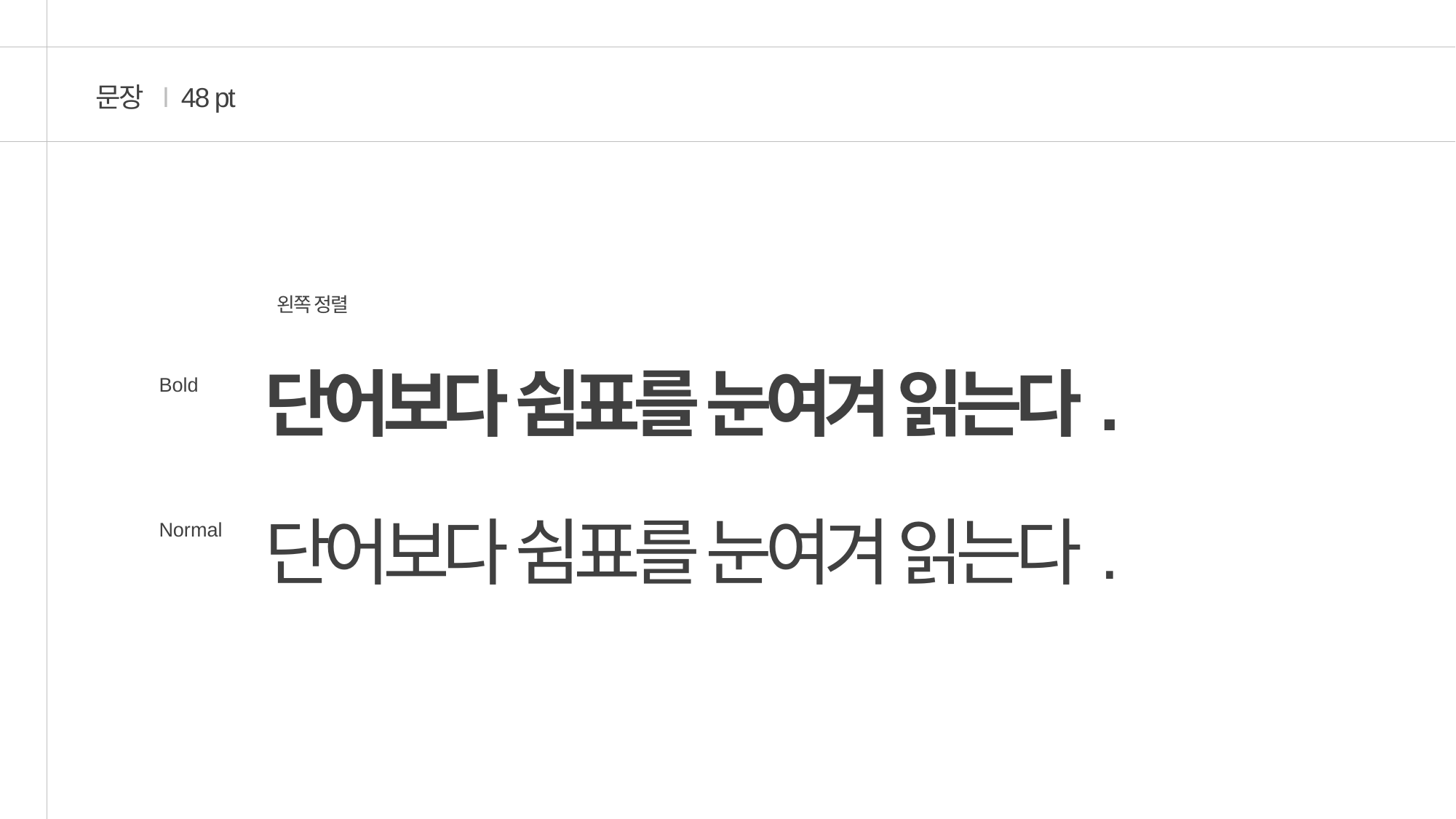

문장  l  48 pt
왼쪽 정렬
단어보다 쉼표를 눈여겨 읽는다.
Bold
단어보다 쉼표를 눈여겨 읽는다.
Normal